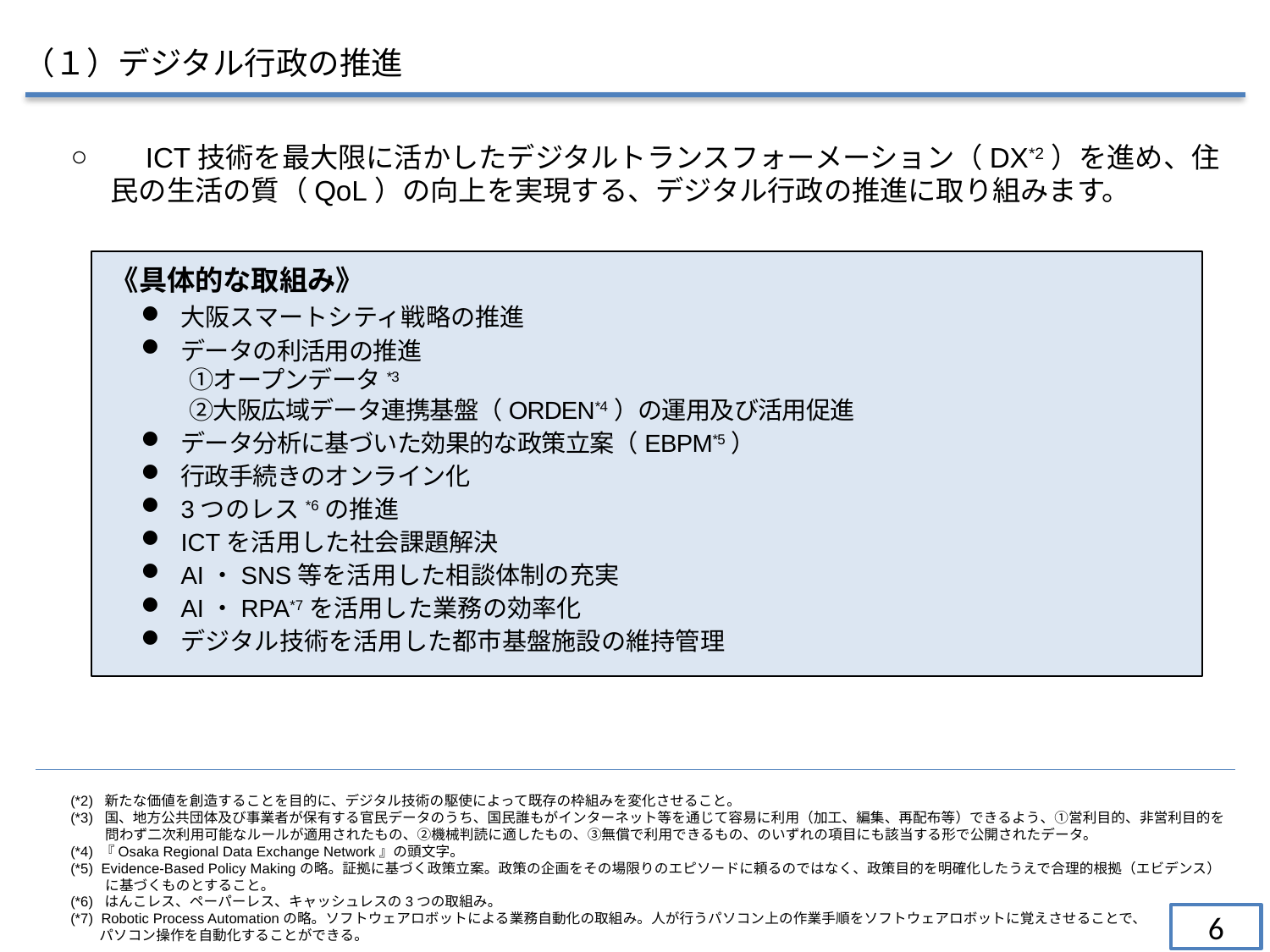

（１）デジタル行政の推進
　ICT技術を最大限に活かしたデジタルトランスフォーメーション（DX*2）を進め、住民の生活の質（QoL）の向上を実現する、デジタル行政の推進に取り組みます。
《具体的な取組み》

大阪スマートシティ戦略の推進

データの利活用の推進
　　➀オープンデータ*3
　　②大阪広域データ連携基盤（ORDEN*4）の運用及び活用促進

データ分析に基づいた効果的な政策立案（EBPM*5）

行政手続きのオンライン化

3つのレス*6の推進

ICTを活用した社会課題解決

AI・SNS等を活用した相談体制の充実

AI・RPA*7を活用した業務の効率化

デジタル技術を活用した都市基盤施設の維持管理

(*2)  新たな価値を創造することを目的に、デジタル技術の駆使によって既存の枠組みを変化させること。
(*3)  国、地方公共団体及び事業者が保有する官民データのうち、国民誰もがインターネット等を通じて容易に利用（加工、編集、再配布等）できるよう、①営利目的、非営利目的を
　　  問わず二次利用可能なルールが適用されたもの、②機械判読に適したもの、③無償で利用できるもの、のいずれの項目にも該当する形で公開されたデータ。
(*4) 『Osaka Regional Data Exchange Network』の頭文字。
(*5)  Evidence-Based Policy Makingの略。証拠に基づく政策立案。政策の企画をその場限りのエピソードに頼るのではなく、政策目的を明確化したうえで合理的根拠（エビデンス）
　　  に基づくものとすること。
(*6)  はんこレス、ペーパーレス、キャッシュレスの3つの取組み。
(*7)  Robotic Process Automationの略。ソフトウェアロボットによる業務自動化の取組み。人が行うパソコン上の作業手順をソフトウェアロボットに覚えさせることで、
        パソコン操作を自動化することができる。
6